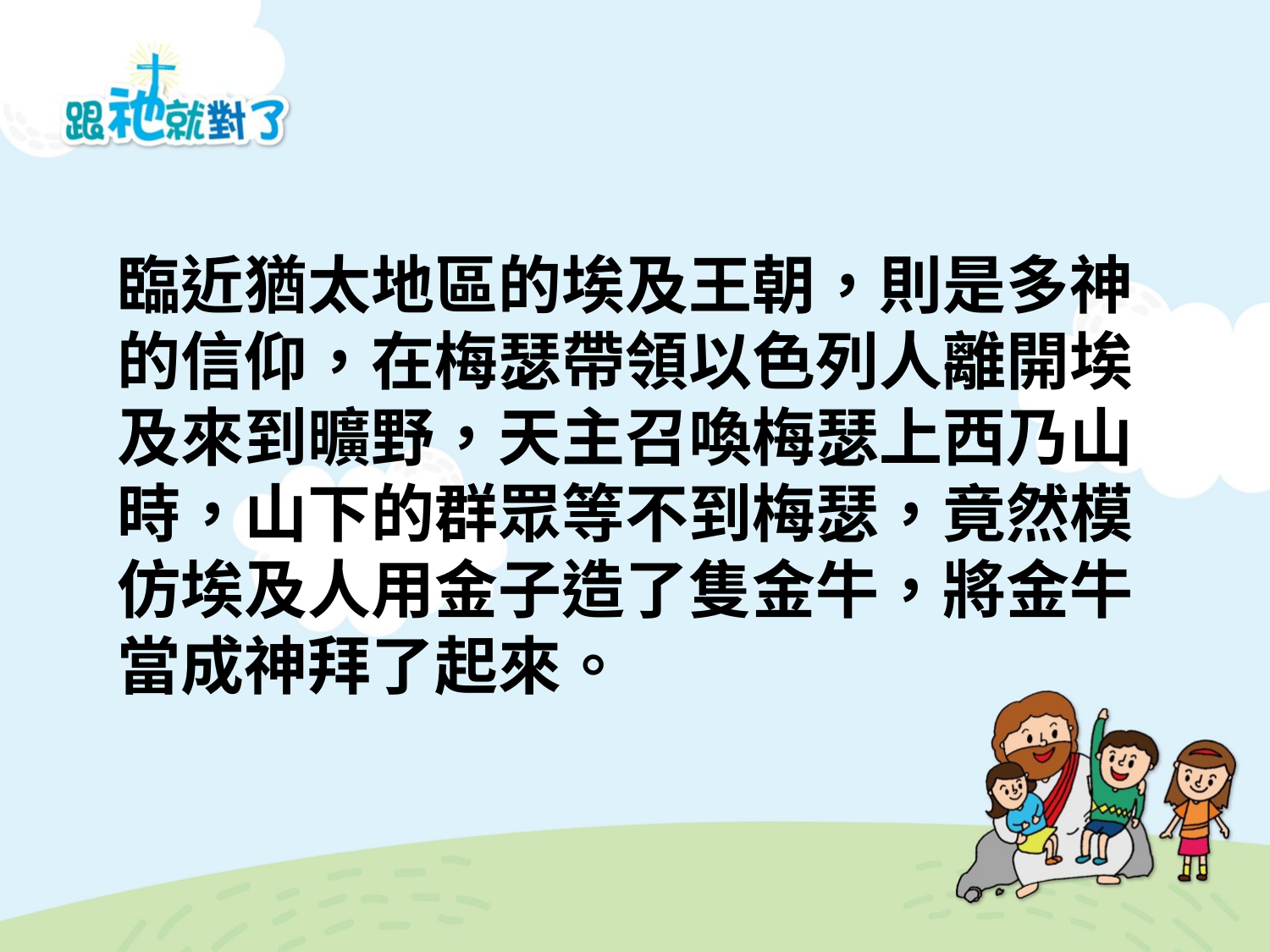

臨近猶太地區的埃及王朝，則是多神的信仰，在梅瑟帶領以色列人離開埃及來到曠野，天主召喚梅瑟上西乃山時，山下的群眾等不到梅瑟，竟然模仿埃及人用金子造了隻金牛，將金牛當成神拜了起來。